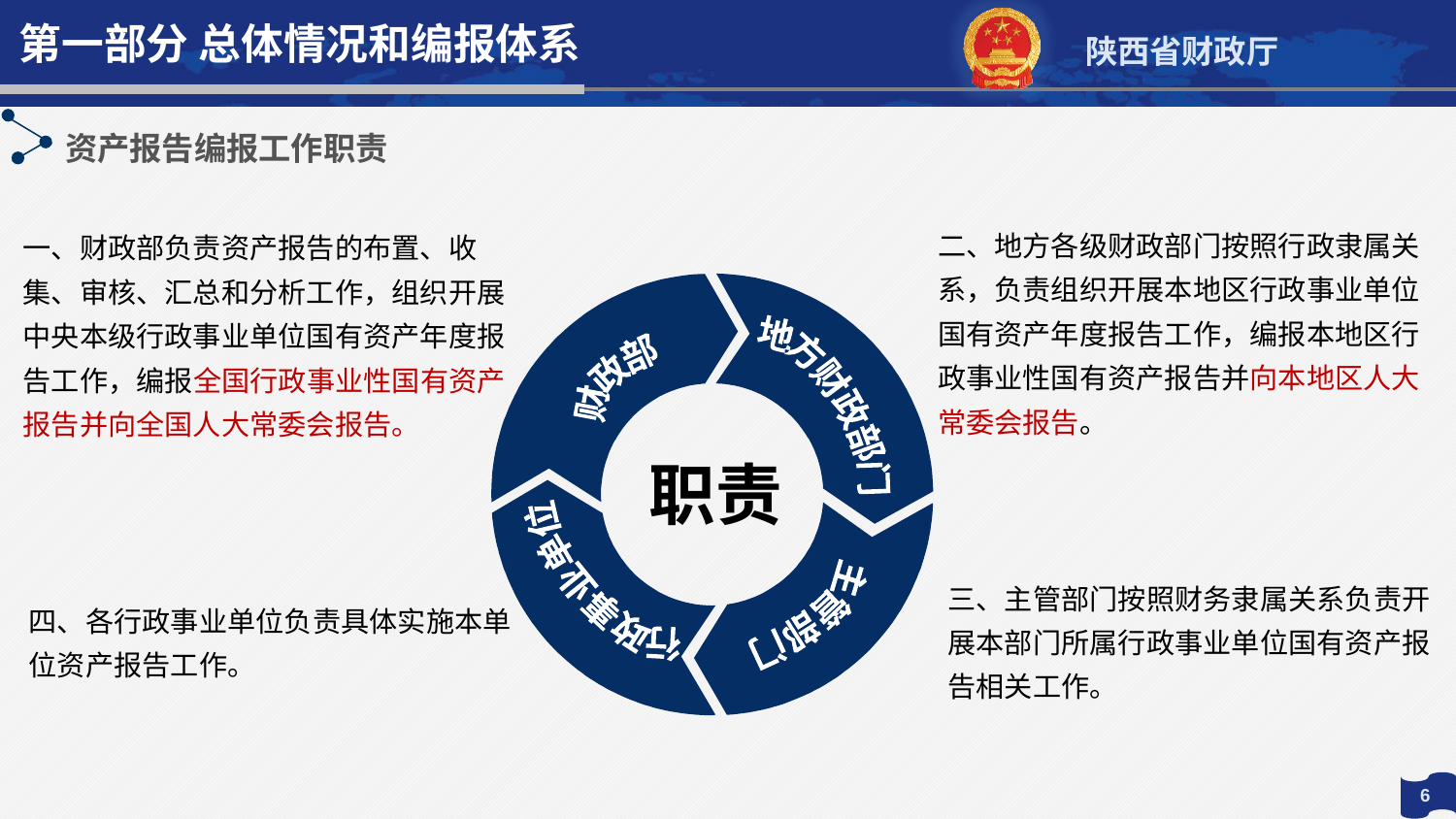

第一部分 总体情况和编报体系

资产报告编报工作职责
二、地方各级财政部门按照行政隶属关系，负责组织开展本地区行政事业单位国有资产年度报告工作，编报本地区行政事业性国有资产报告并向本地区人大常委会报告。
一、财政部负责资产报告的布置、收集、审核、汇总和分析工作，组织开展中央本级行政事业单位国有资产年度报告工作，编报全国行政事业性国有资产报告并向全国人大常委会报告。

财政部
地方财政部门
行政事业单位
主管部门
职责
四、各行政事业单位负责具体实施本单位资产报告工作。
三、主管部门按照财务隶属关系负责开展本部门所属行政事业单位国有资产报告相关工作。